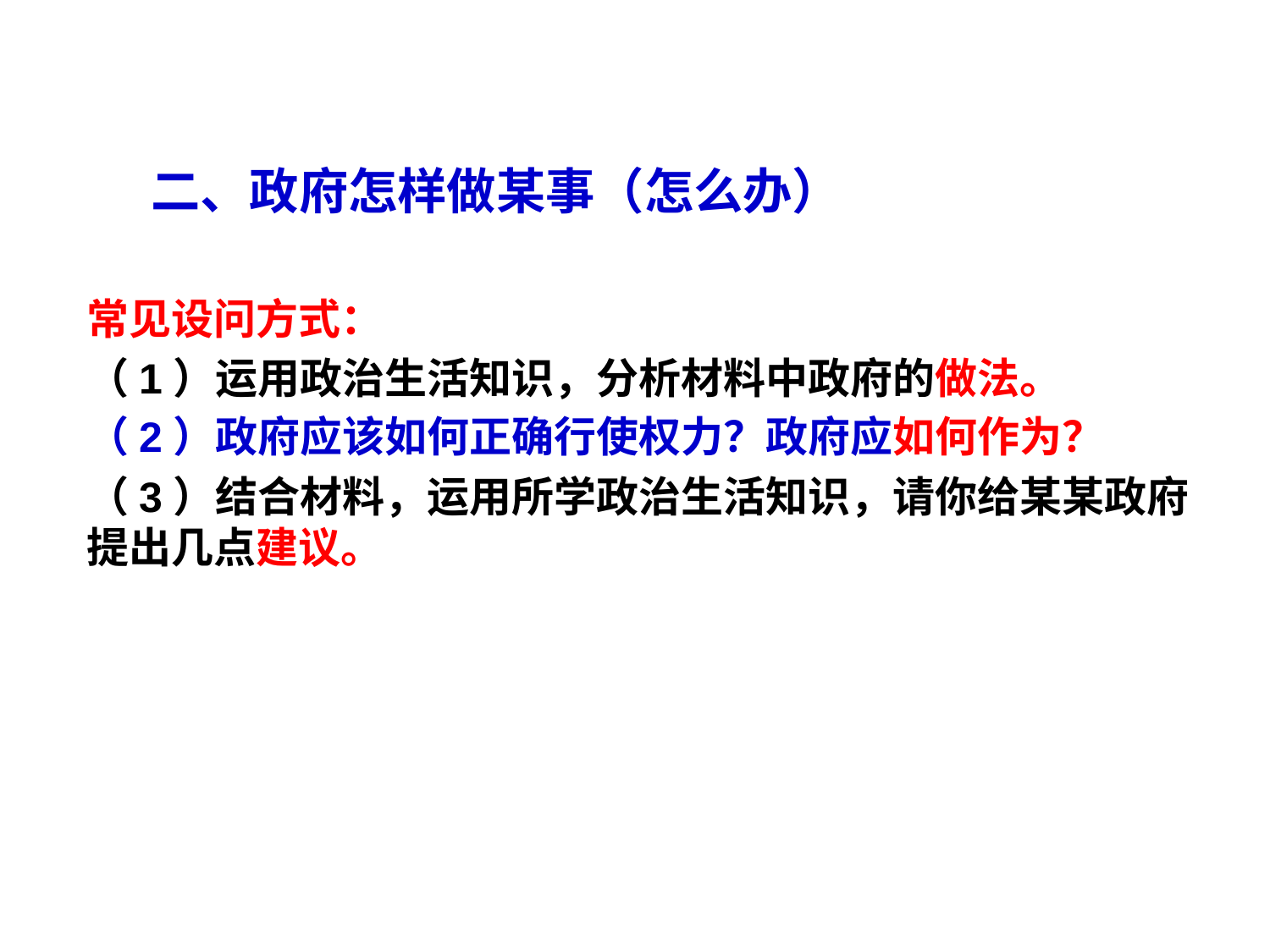

二、政府怎样做某事（怎么办）
常见设问方式：
（1）运用政治生活知识，分析材料中政府的做法。
（2）政府应该如何正确行使权力？政府应如何作为？
（3）结合材料，运用所学政治生活知识，请你给某某政府提出几点建议。